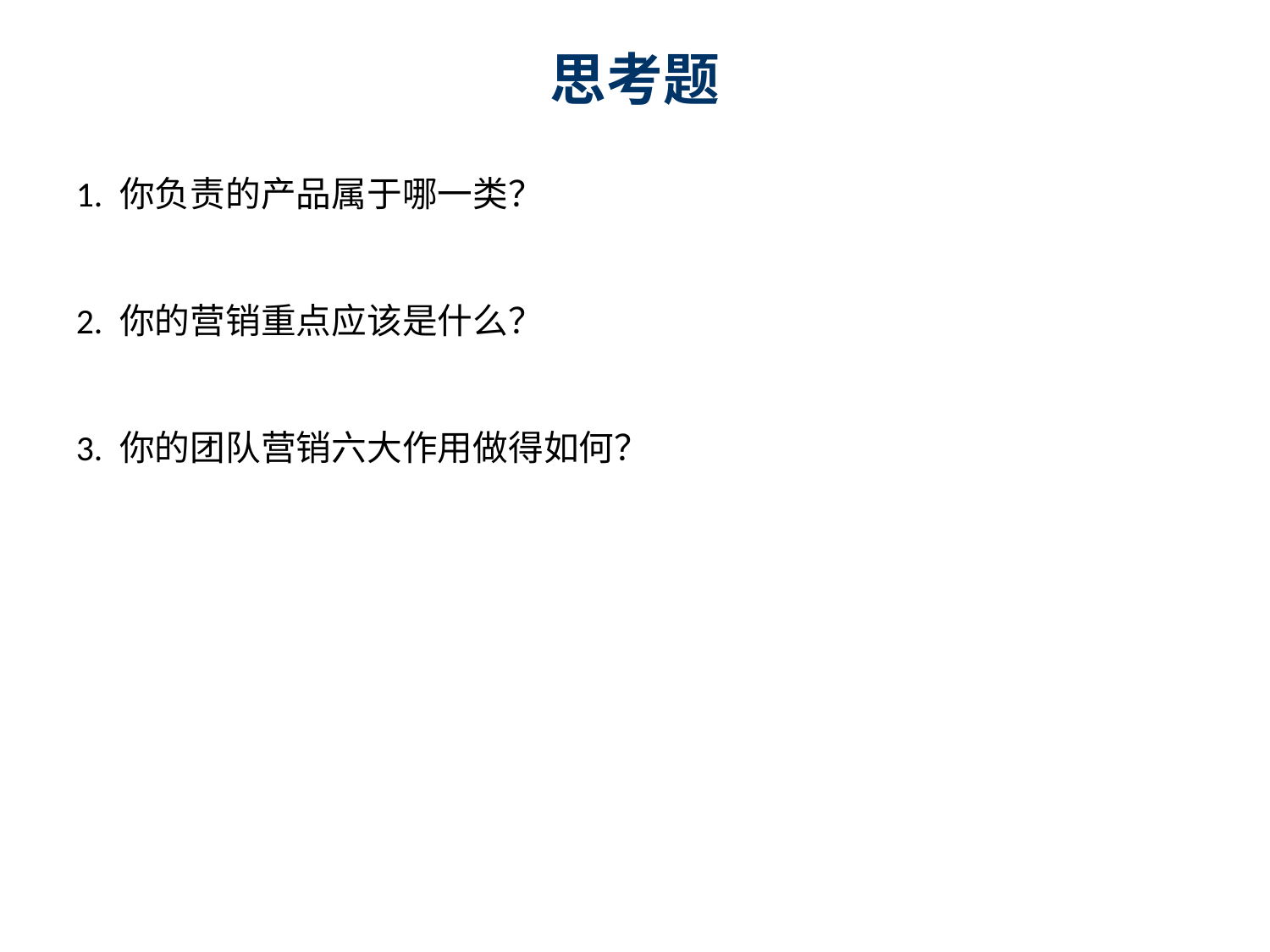

思考题
1. 你负责的产品属于哪一类？

2. 你的营销重点应该是什么？

3. 你的团队营销六大作用做得如何？